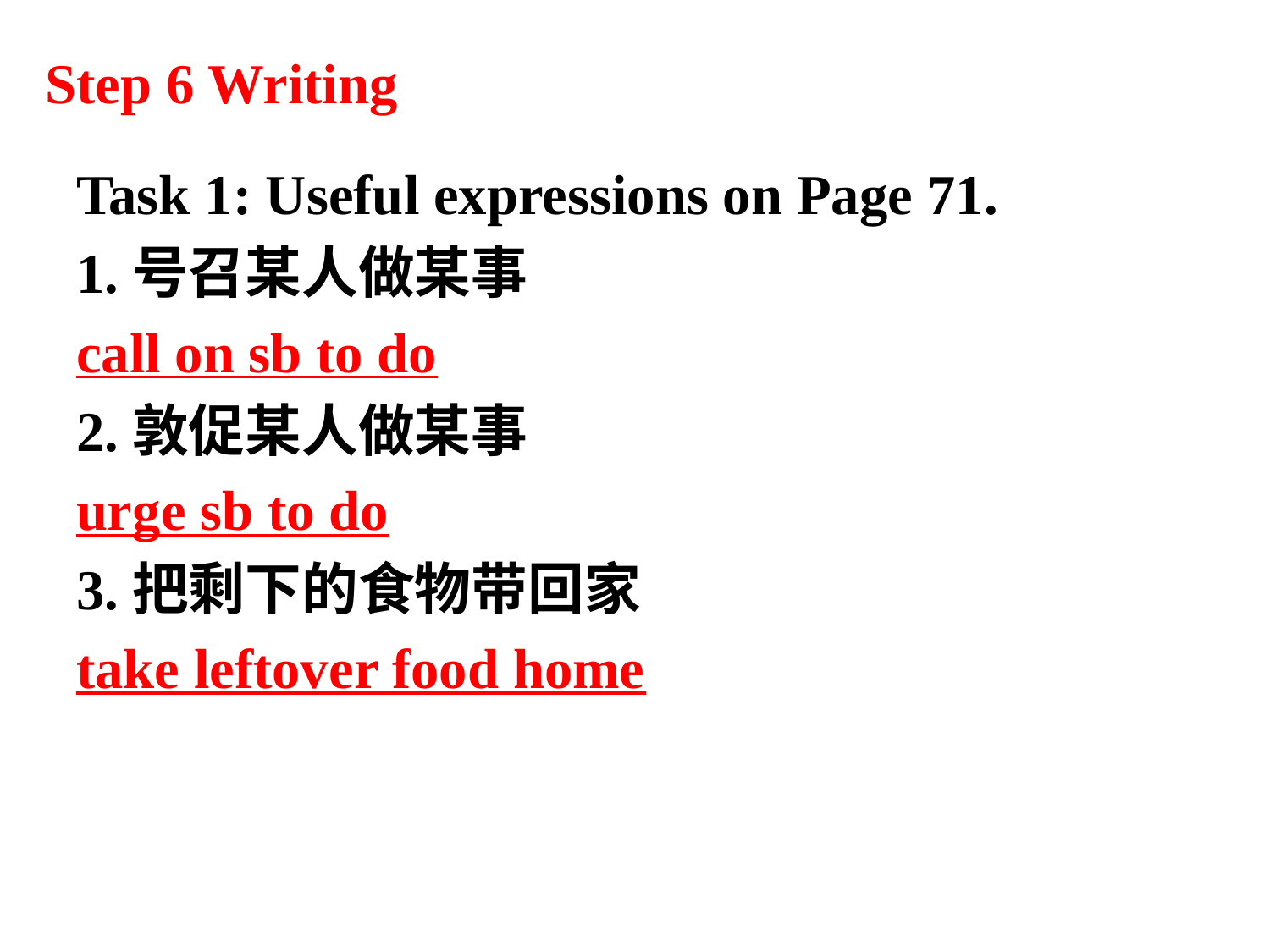

Step 6 Writing
Task 1: Useful expressions on Page 71.
1.号召某人做某事
call on sb to do
2.敦促某人做某事
urge sb to do
3.把剩下的食物带回家
take leftover food home